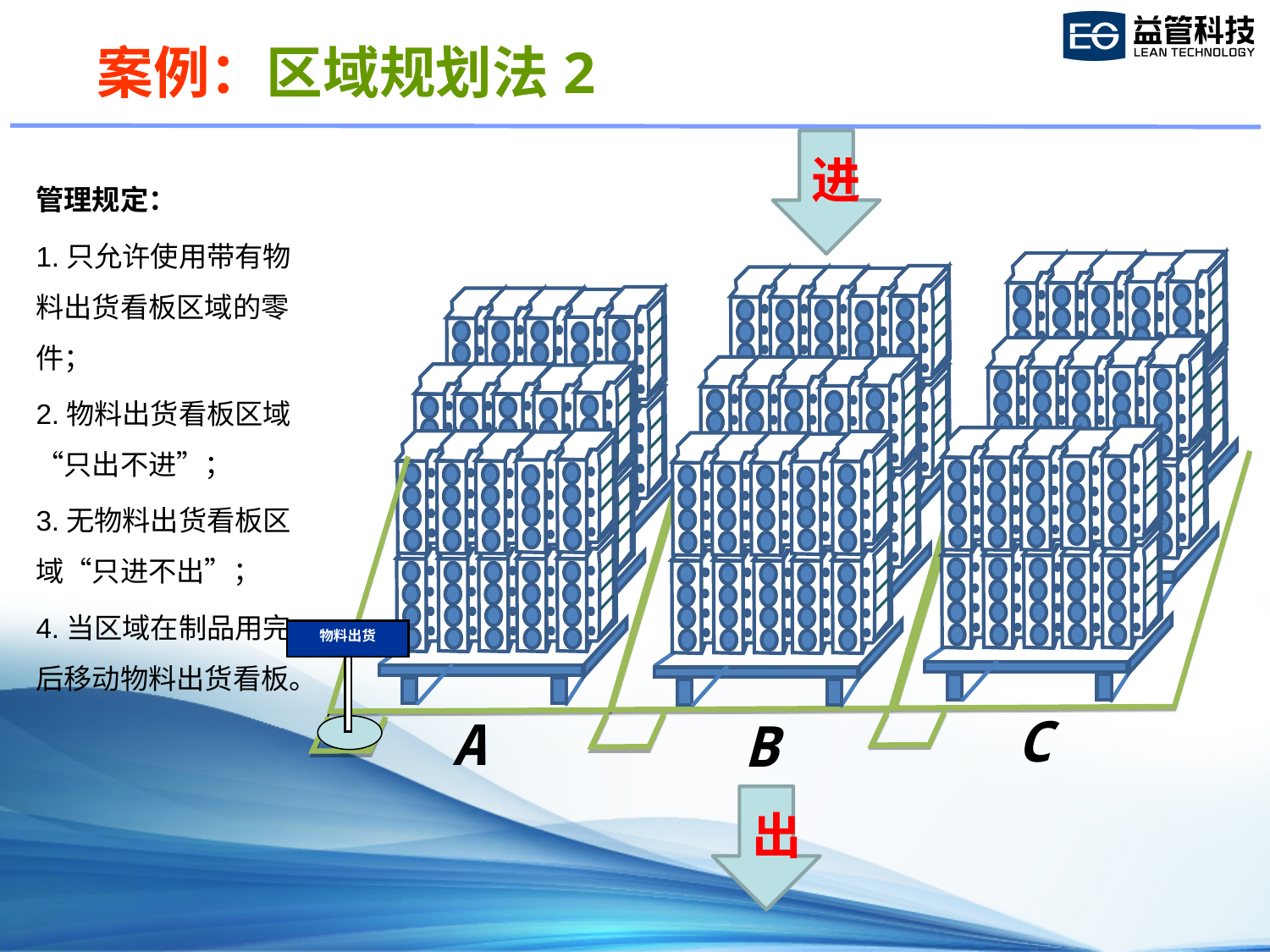

案例：区域规划法2

进
管理规定：
1.只允许使用带有物料出货看板区域的零件；
2.物料出货看板区域“只出不进”；
3.无物料出货看板区域“只进不出”；
4.当区域在制品用完后移动物料出货看板。

物料出货

C
A
B
出